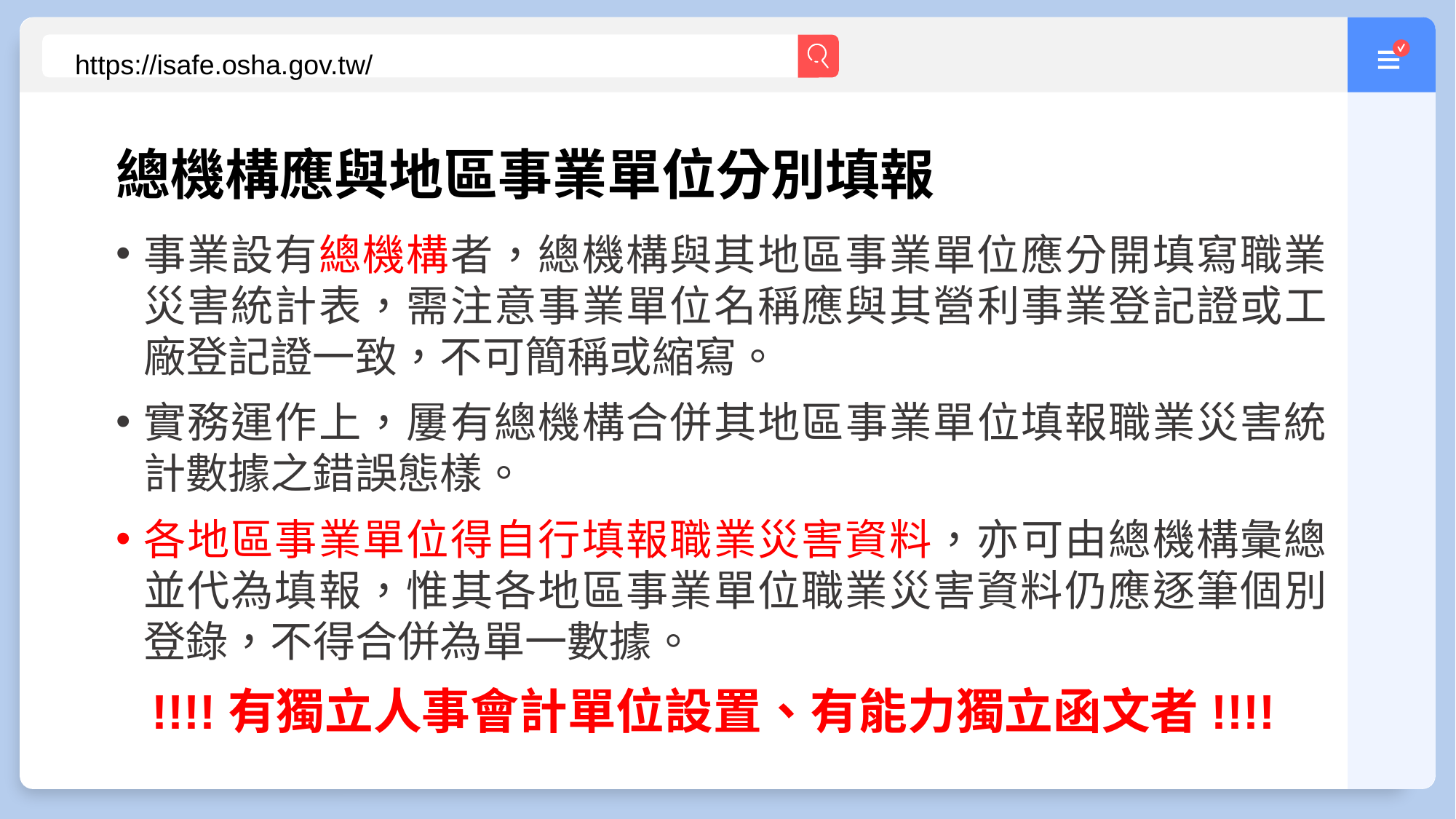

https://isafe.osha.gov.tw/
總機構應與地區事業單位分別填報
事業設有總機構者，總機構與其地區事業單位應分開填寫職業災害統計表，需注意事業單位名稱應與其營利事業登記證或工廠登記證一致，不可簡稱或縮寫。
實務運作上，屢有總機構合併其地區事業單位填報職業災害統計數據之錯誤態樣。
各地區事業單位得自行填報職業災害資料，亦可由總機構彙總並代為填報，惟其各地區事業單位職業災害資料仍應逐筆個別登錄，不得合併為單一數據。
   !!!!有獨立人事會計單位設置、有能力獨立函文者!!!!